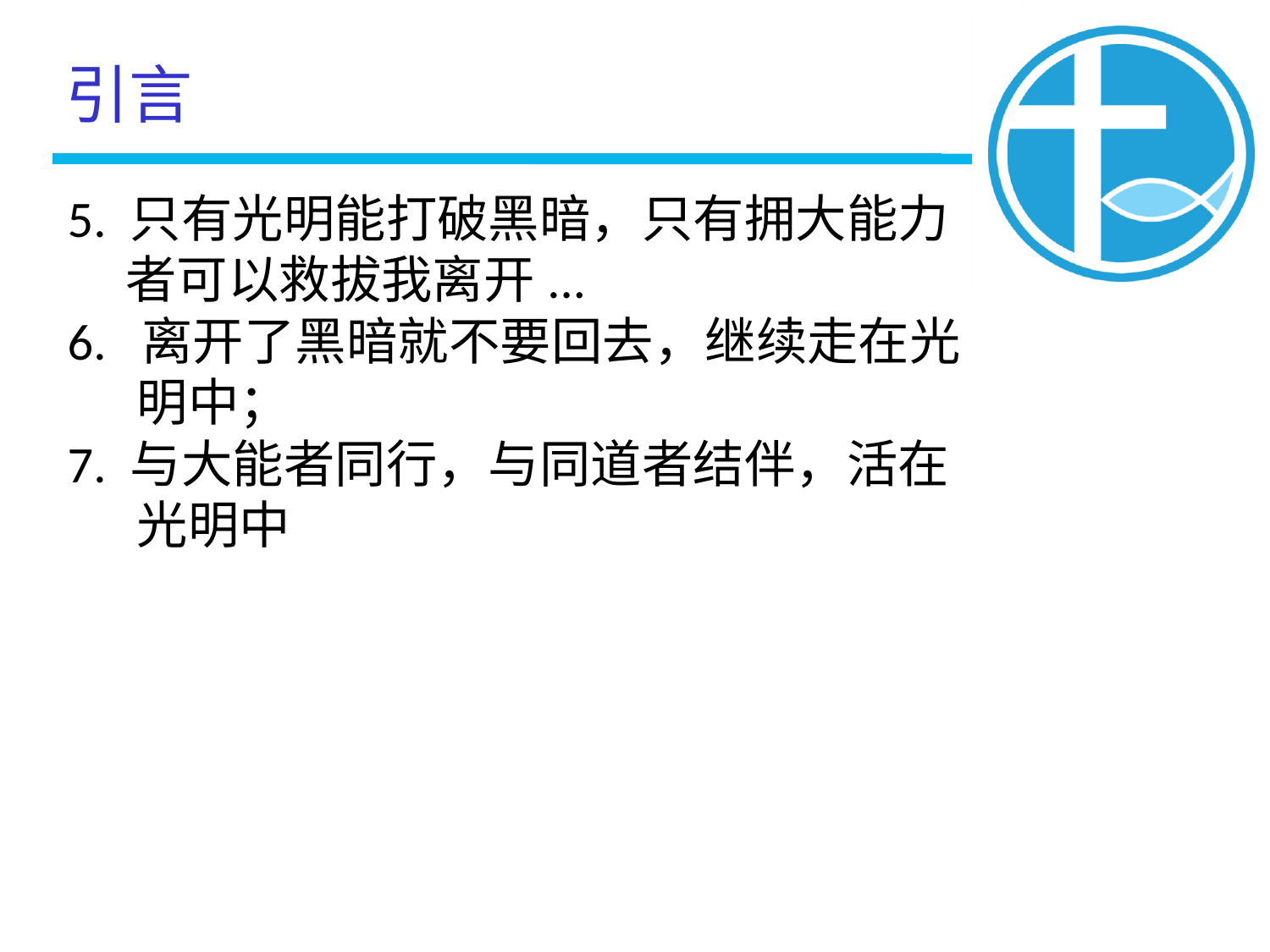

引言
5. 只有光明能打破黑暗，只有拥大能力
    者可以救拔我离开...
6.  离开了黑暗就不要回去，继续走在光
     明中；
7. 与大能者同行，与同道者结伴，活在
     光明中